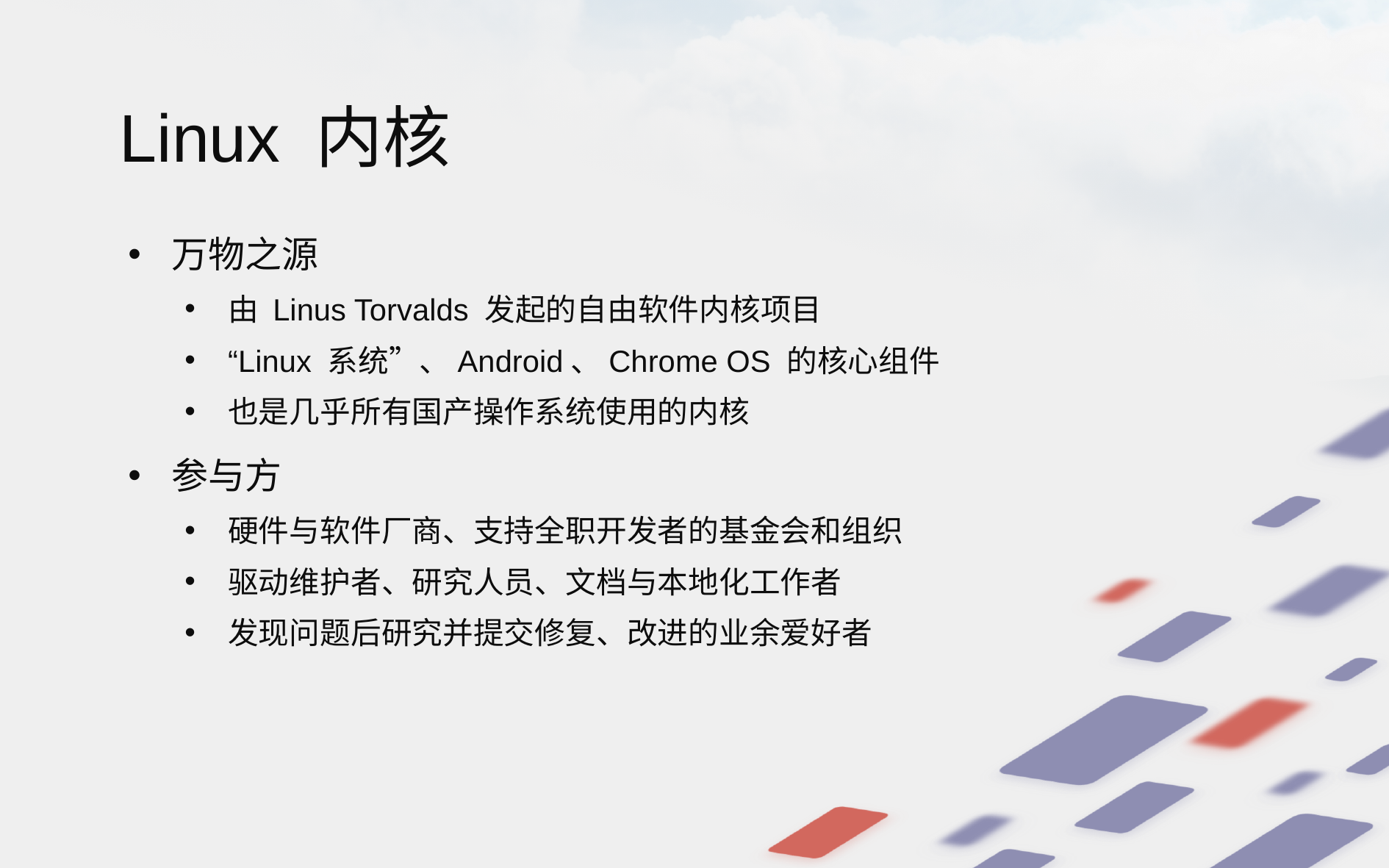

# Linux 内核
万物之源
由 Linus Torvalds 发起的自由软件内核项目
“Linux 系统”、Android、Chrome OS 的核心组件
也是几乎所有国产操作系统使用的内核
参与方
硬件与软件厂商、支持全职开发者的基金会和组织
驱动维护者、研究人员、文档与本地化工作者
发现问题后研究并提交修复、改进的业余爱好者